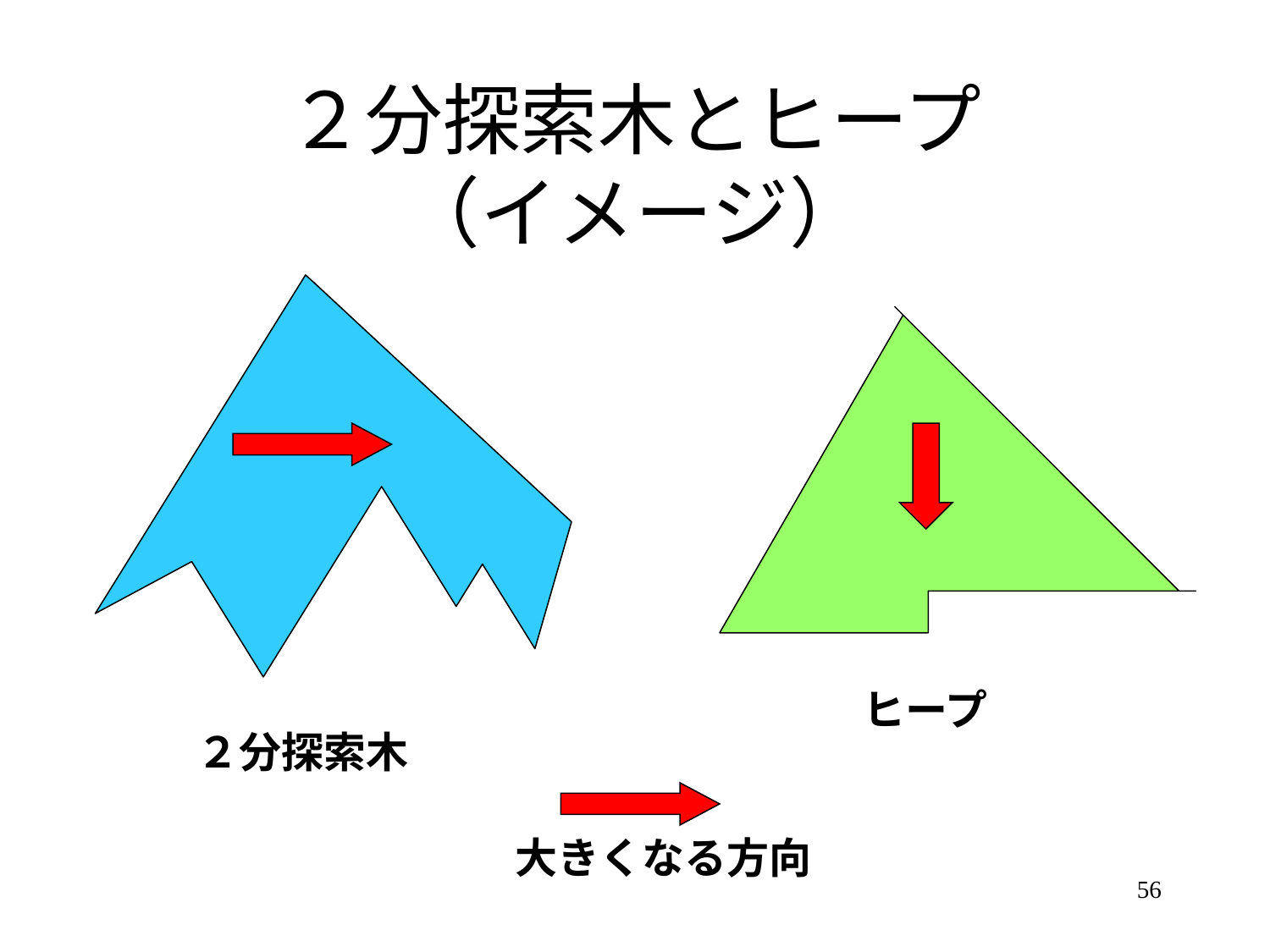

# ２分探索木とヒープ （イメージ）

ヒープ
２分探索木

大きくなる方向
56